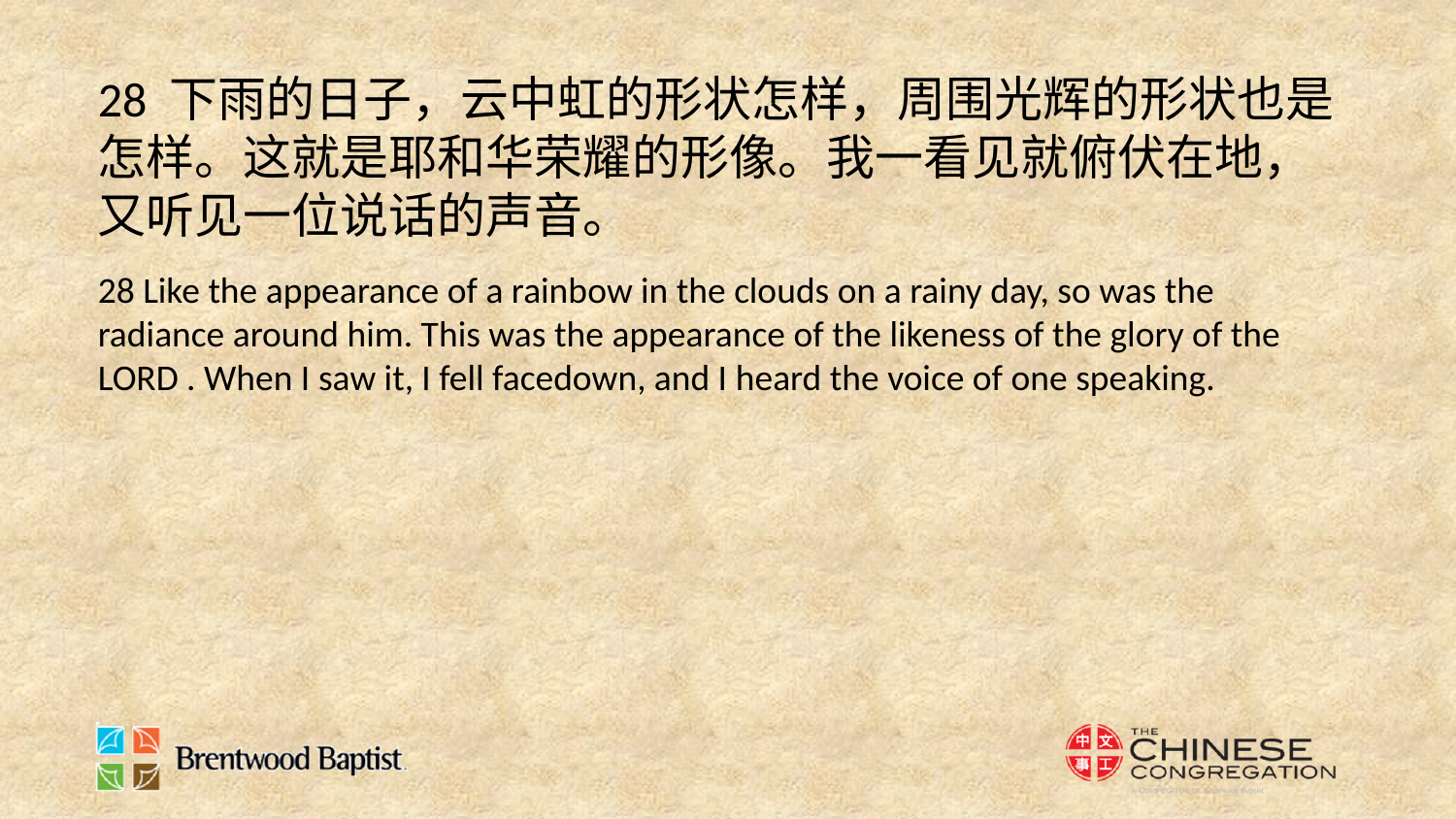

28 下雨的日子，云中虹的形状怎样，周围光辉的形状也是怎样。这就是耶和华荣耀的形像。我一看见就俯伏在地，又听见一位说话的声音。

28 Like the appearance of a rainbow in the clouds on a rainy day, so was the radiance around him. This was the appearance of the likeness of the glory of the LORD . When I saw it, I fell facedown, and I heard the voice of one speaking.